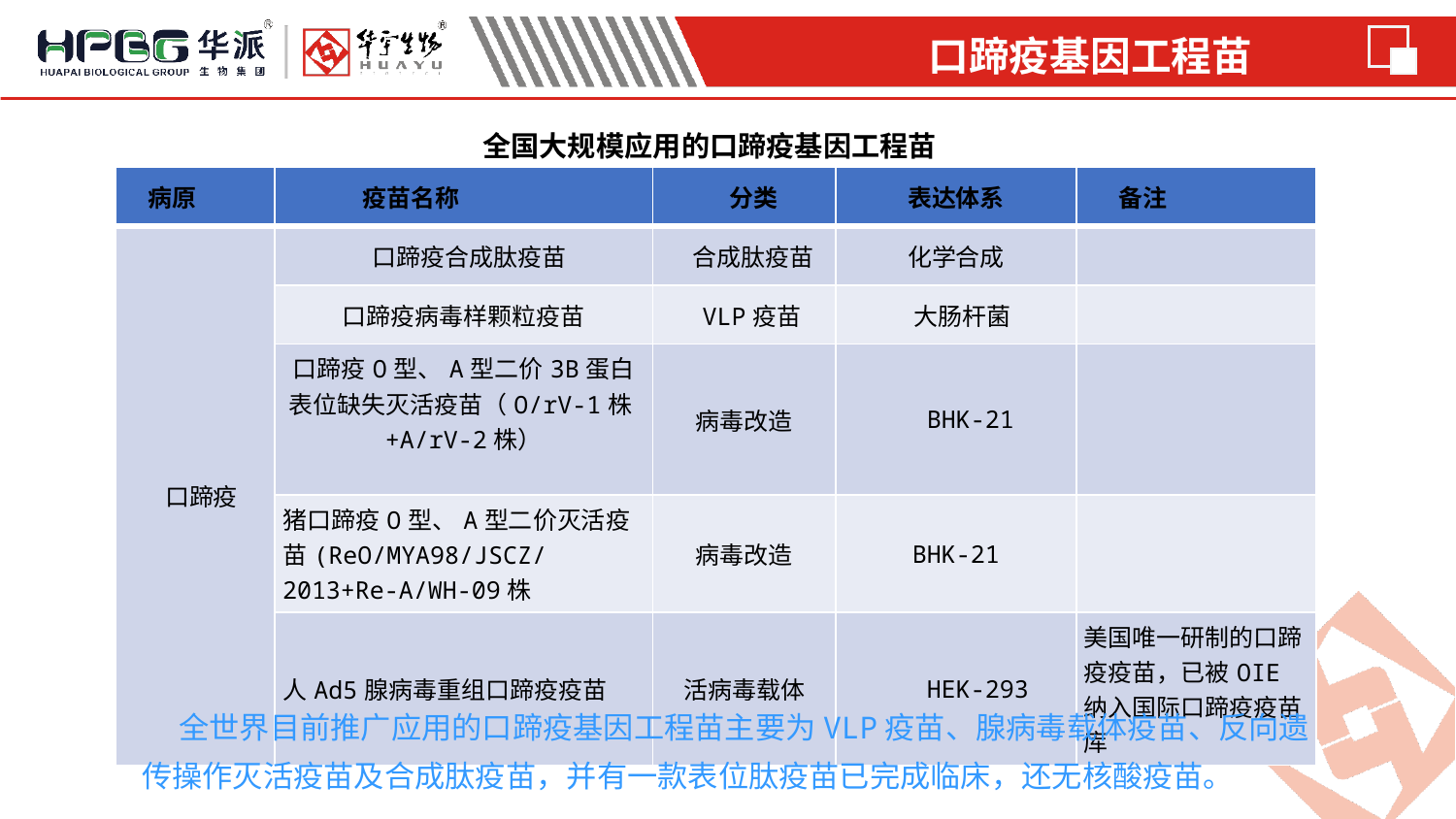

口蹄疫基因工程苗
    全国大规模应用的口蹄疫基因工程苗
| 病原 | 疫苗名称 | 分类 | 表达体系 | 备注 |
| --- | --- | --- | --- | --- |
| 口蹄疫 | 口蹄疫合成肽疫苗 | 合成肽疫苗 | 化学合成 |  |
|  | 口蹄疫病毒样颗粒疫苗 | VLP疫苗 | 大肠杆菌 |  |
|  | 口蹄疫O型、A型二价3B蛋白表位缺失灭活疫苗（O/rV-1株+A/rV-2株） | 病毒改造 | BHK-21 |  |
|  | 猪口蹄疫O型、A型二价灭活疫苗(ReO/MYA98/JSCZ/2013+Re-A/WH-09株 | 病毒改造 | BHK-21 |  |
|  | 人Ad5腺病毒重组口蹄疫疫苗 | 活病毒载体 | HEK-293 | 美国唯一研制的口蹄疫疫苗，已被OIE纳入国际口蹄疫疫苗库 |
    全世界目前推广应用的口蹄疫基因工程苗主要为VLP疫苗、腺病毒载体疫苗、反向遗传操作灭活疫苗及合成肽疫苗，并有一款表位肽疫苗已完成临床，还无核酸疫苗。